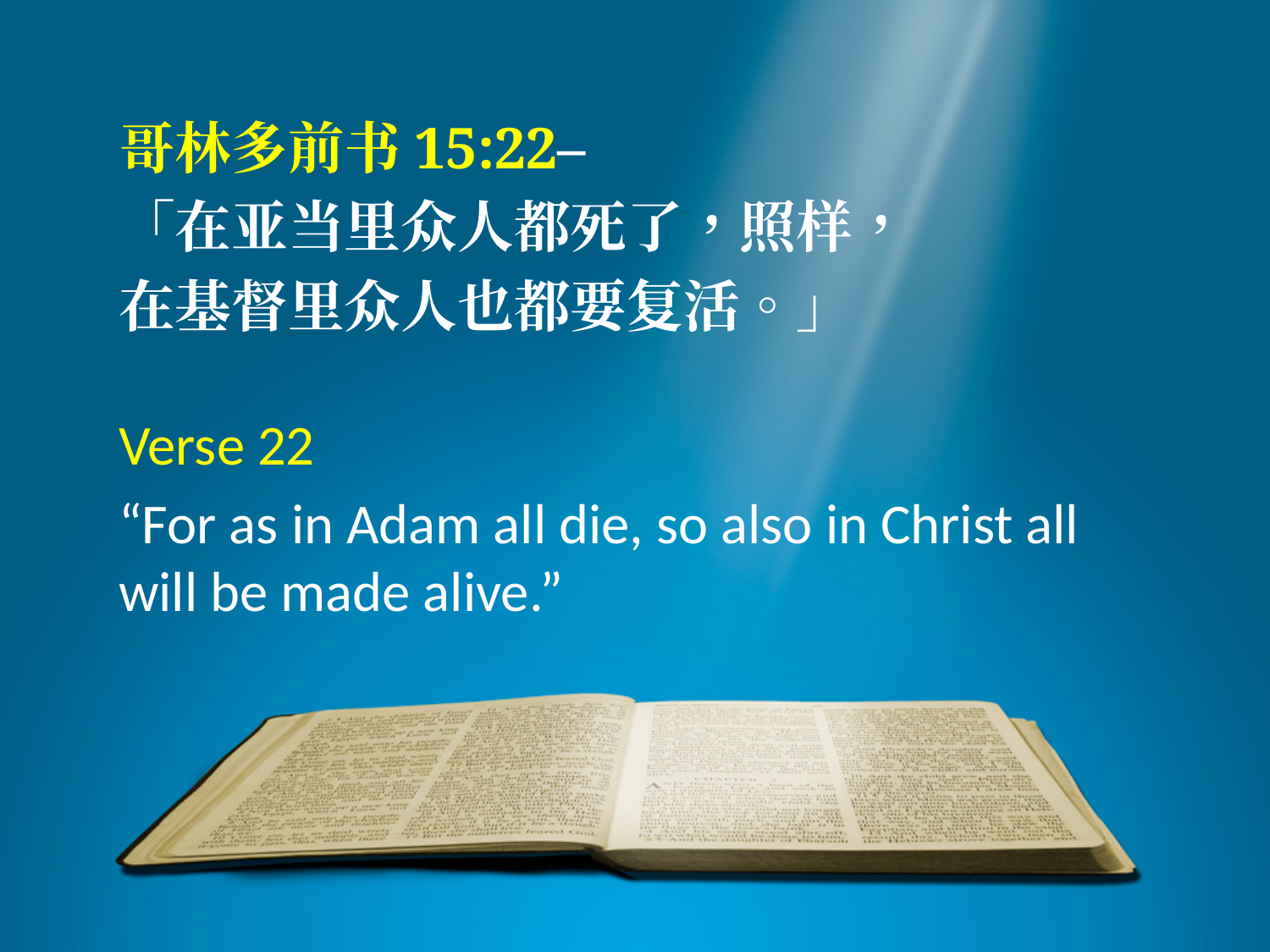

哥林多前书15:22–
「在亚当里众人都死了，照样，
在基督里众人也都要复活。」

Verse 22
“For as in Adam all die, so also in Christ all will be made alive.”